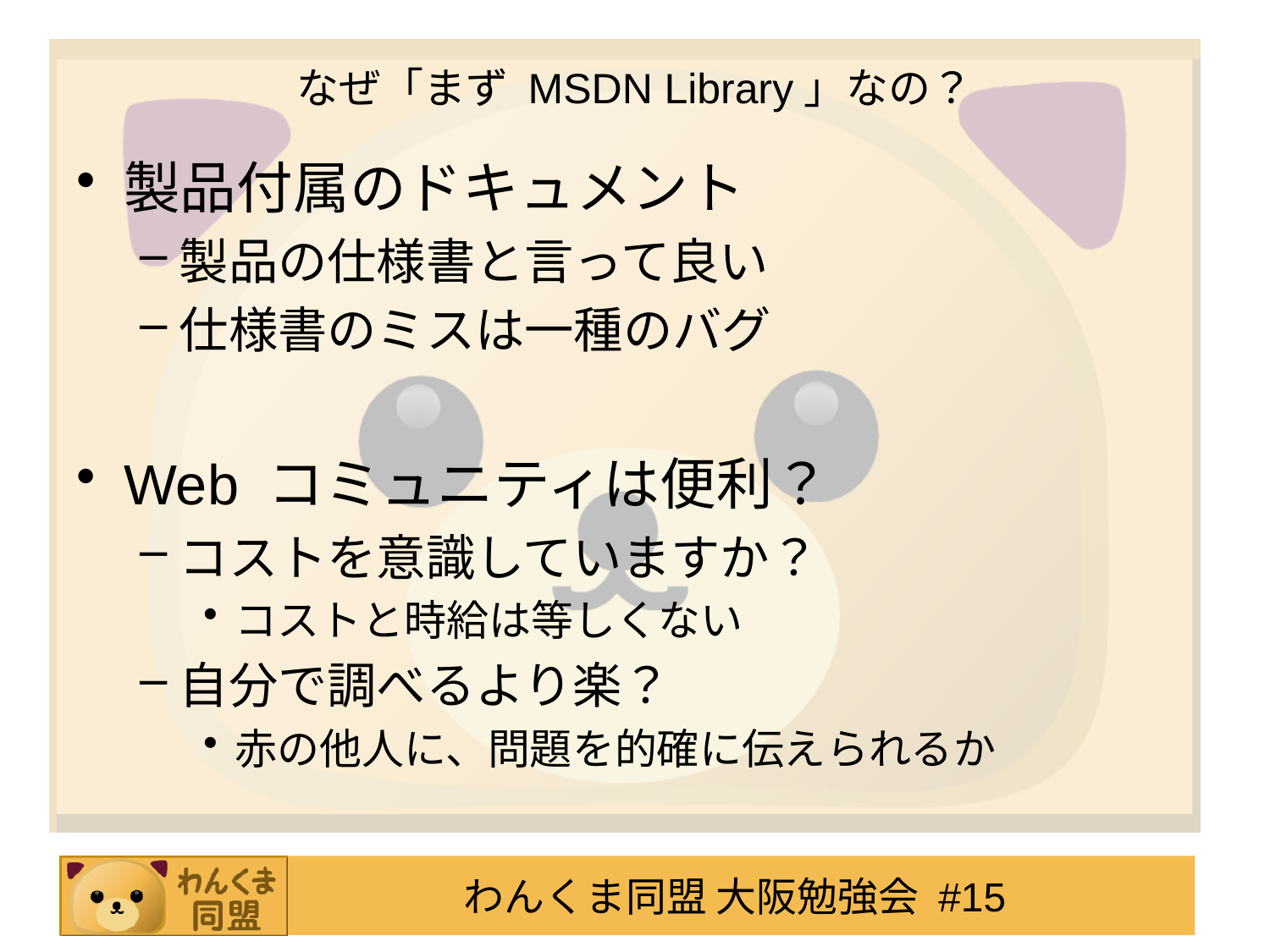

# なぜ「まず MSDN Library」なの？
製品付属のドキュメント
製品の仕様書と言って良い
仕様書のミスは一種のバグ

Web コミュニティは便利？
コストを意識していますか？
コストと時給は等しくない
自分で調べるより楽？
赤の他人に、問題を的確に伝えられるか